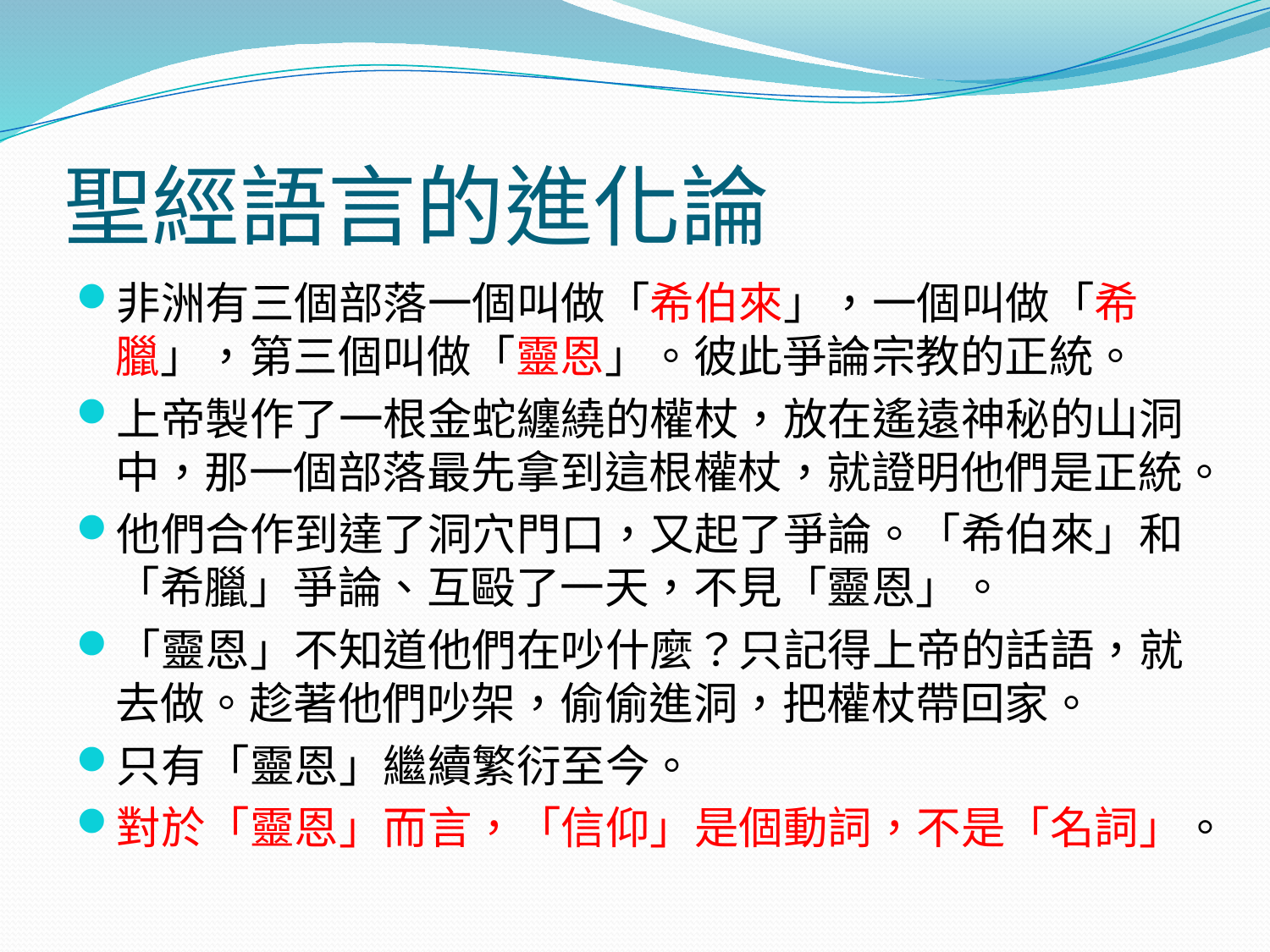

# 聖經語言的進化論
非洲有三個部落一個叫做「希伯來」，一個叫做「希臘」，第三個叫做「靈恩」。彼此爭論宗教的正統。
上帝製作了一根金蛇纏繞的權杖，放在遙遠神秘的山洞中，那一個部落最先拿到這根權杖，就證明他們是正統。
他們合作到達了洞穴門口，又起了爭論。「希伯來」和「希臘」爭論、互毆了一天，不見「靈恩」。
「靈恩」不知道他們在吵什麼？只記得上帝的話語，就去做。趁著他們吵架，偷偷進洞，把權杖帶回家。
只有「靈恩」繼續繁衍至今。
對於「靈恩」而言，「信仰」是個動詞，不是「名詞」。